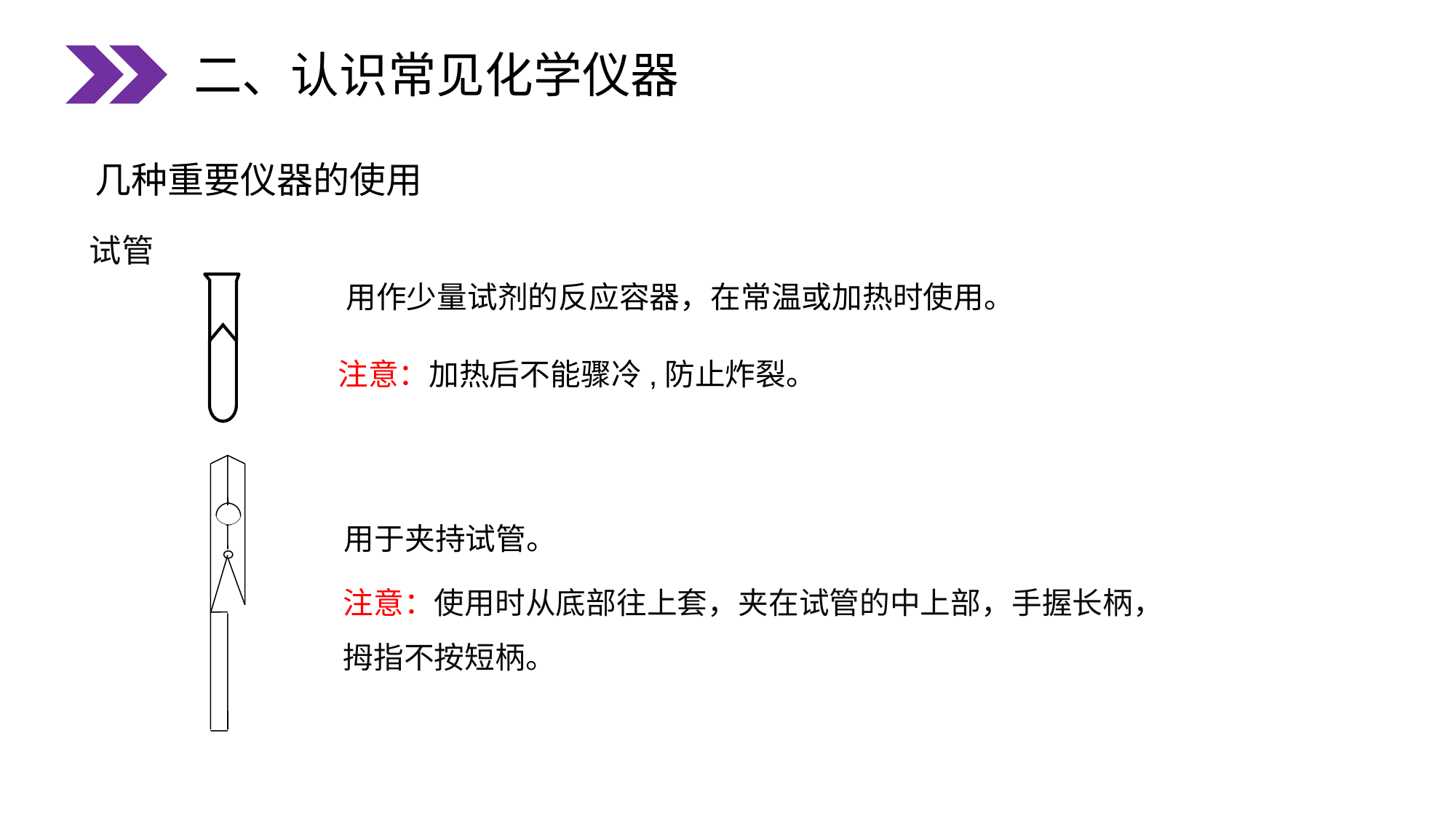

二、认识常见化学仪器
几种重要仪器的使用
试管
用作少量试剂的反应容器，在常温或加热时使用。

注意：加热后不能骤冷,防止炸裂。
用于夹持试管。
注意：使用时从底部往上套，夹在试管的中上部，手握长柄，拇指不按短柄。